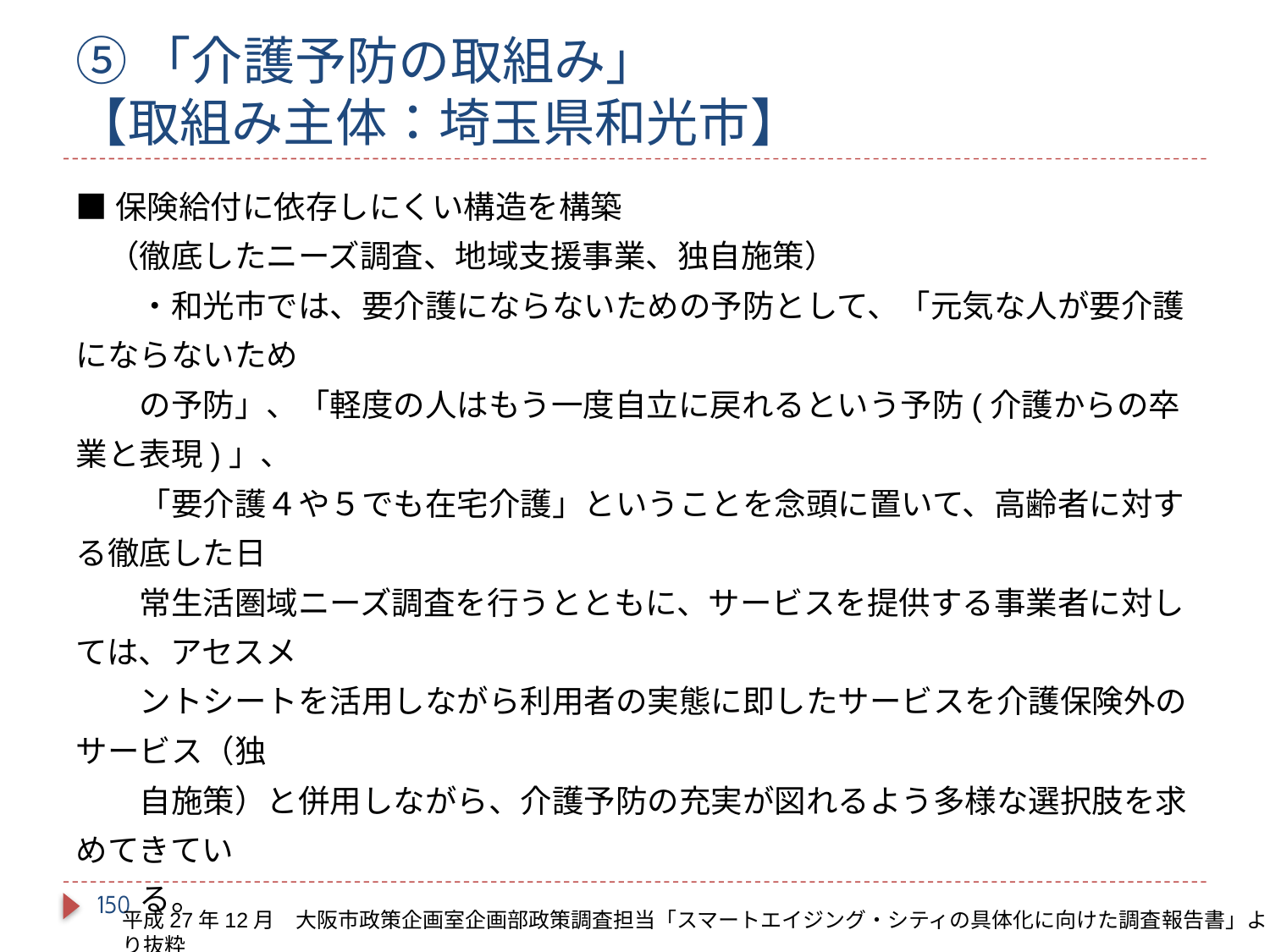

# ⑤「介護予防の取組み」 【取組み主体：埼玉県和光市】
■保険給付に依存しにくい構造を構築
　（徹底したニーズ調査、地域支援事業、独自施策）
　　・和光市では、要介護にならないための予防として、「元気な人が要介護にならないため
　　の予防」、「軽度の人はもう一度自立に戻れるという予防(介護からの卒業と表現)」、
　　「要介護４や５でも在宅介護」ということを念頭に置いて、高齢者に対する徹底した日
　　常生活圏域ニーズ調査を行うとともに、サービスを提供する事業者に対しては、アセスメ
　　ントシートを活用しながら利用者の実態に即したサービスを介護保険外のサービス（独
　　自施策）と併用しながら、介護予防の充実が図れるよう多様な選択肢を求めてきてい
　　る。
150
平成27年12月　大阪市政策企画室企画部政策調査担当「スマートエイジング・シティの具体化に向けた調査報告書」より抜粋